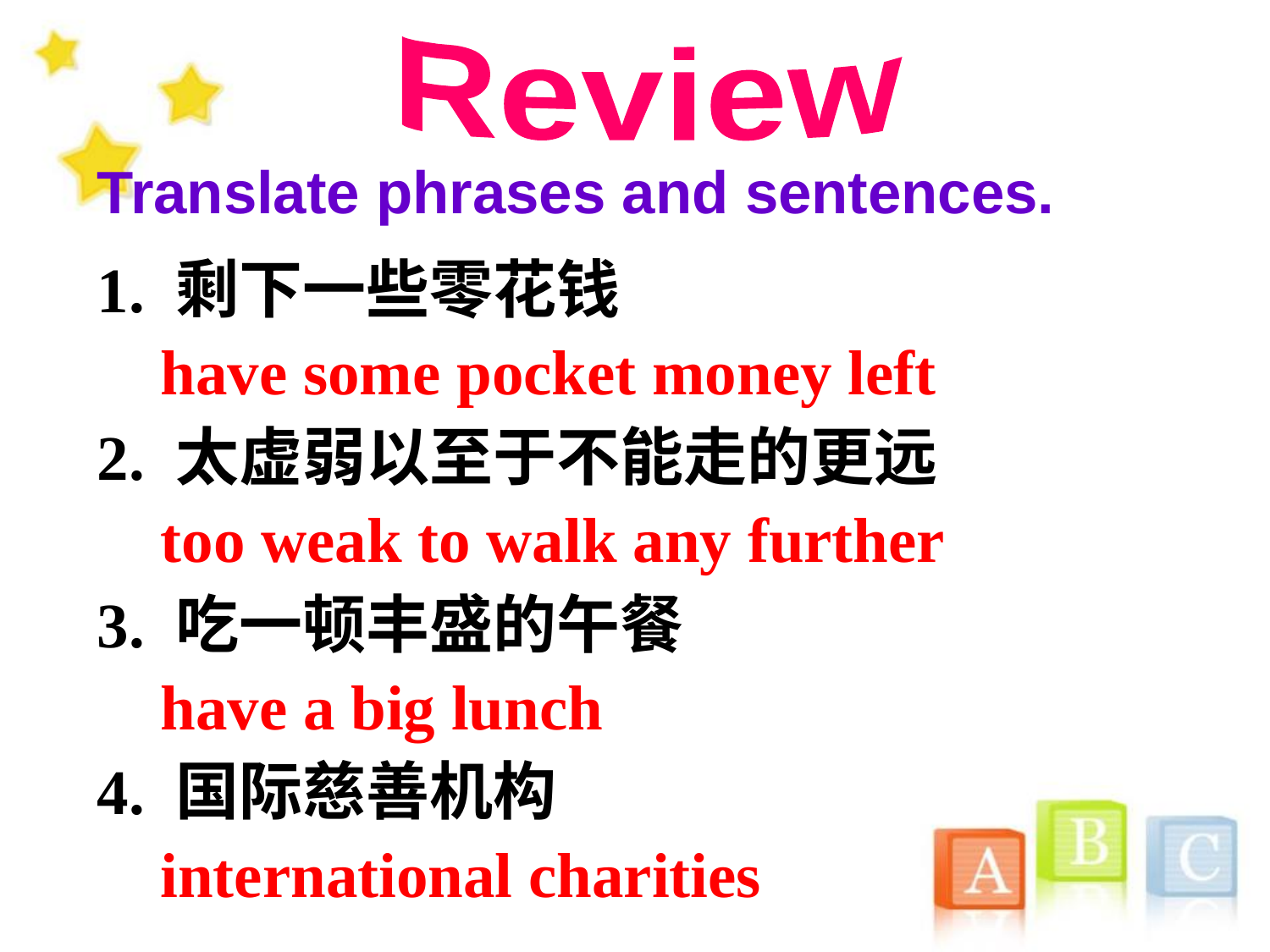

Review
Translate phrases and sentences.
1. 剩下一些零花钱

2. 太虚弱以至于不能走的更远

3. 吃一顿丰盛的午餐

4. 国际慈善机构
have some pocket money left

too weak to walk any further

have a big lunch

international charities